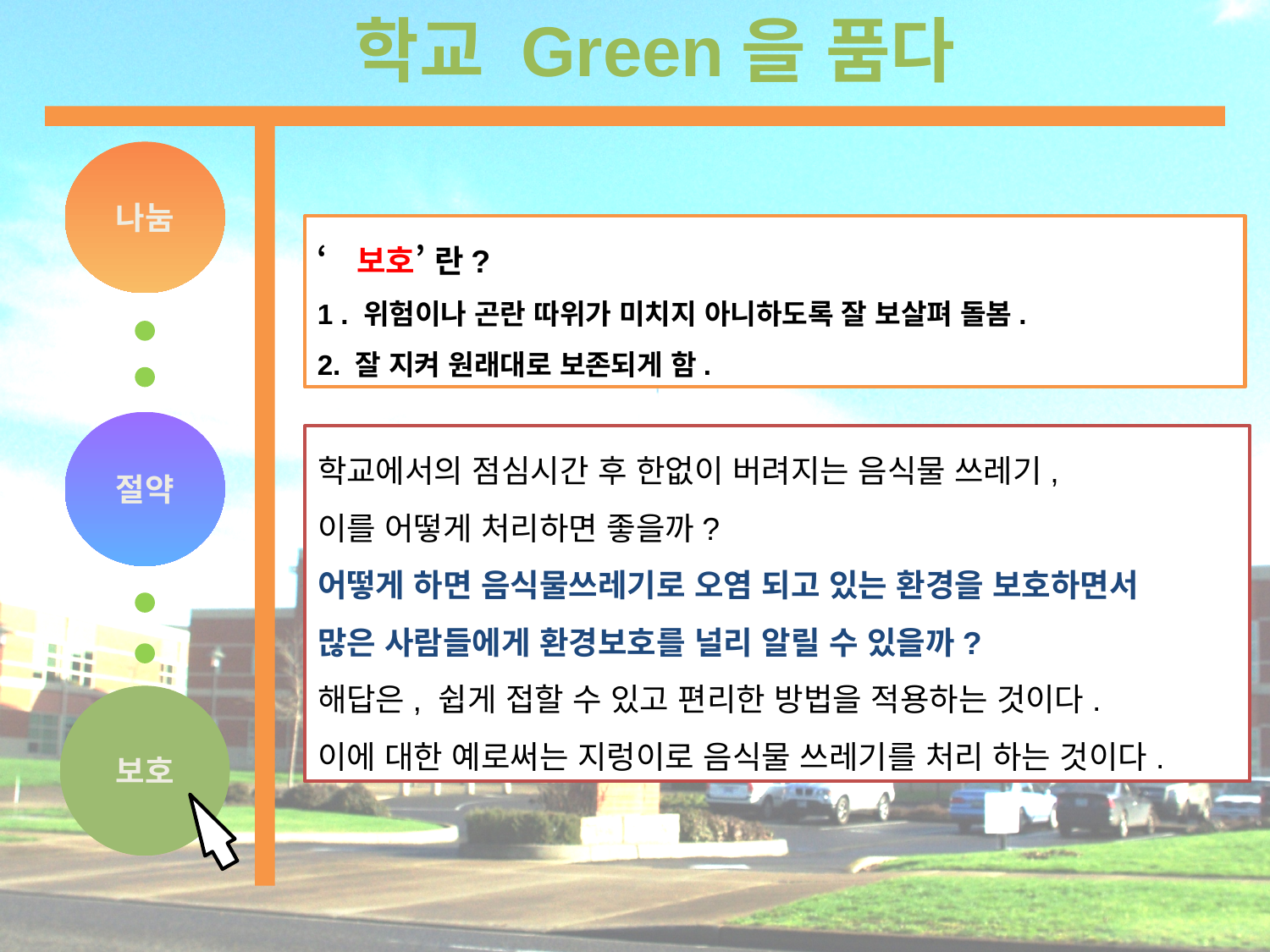

학교 Green을 품다

나눔
‘보호’ 란?
1 . 위험이나 곤란 따위가 미치지 아니하도록 잘 보살펴 돌봄.
2. 잘 지켜 원래대로 보존되게 함.

절약
학교에서의 점심시간 후 한없이 버려지는 음식물 쓰레기,
이를 어떻게 처리하면 좋을까?
어떻게 하면 음식물쓰레기로 오염 되고 있는 환경을 보호하면서
많은 사람들에게 환경보호를 널리 알릴 수 있을까?
해답은, 쉽게 접할 수 있고 편리한 방법을 적용하는 것이다.
이에 대한 예로써는 지렁이로 음식물 쓰레기를 처리 하는 것이다.

보호